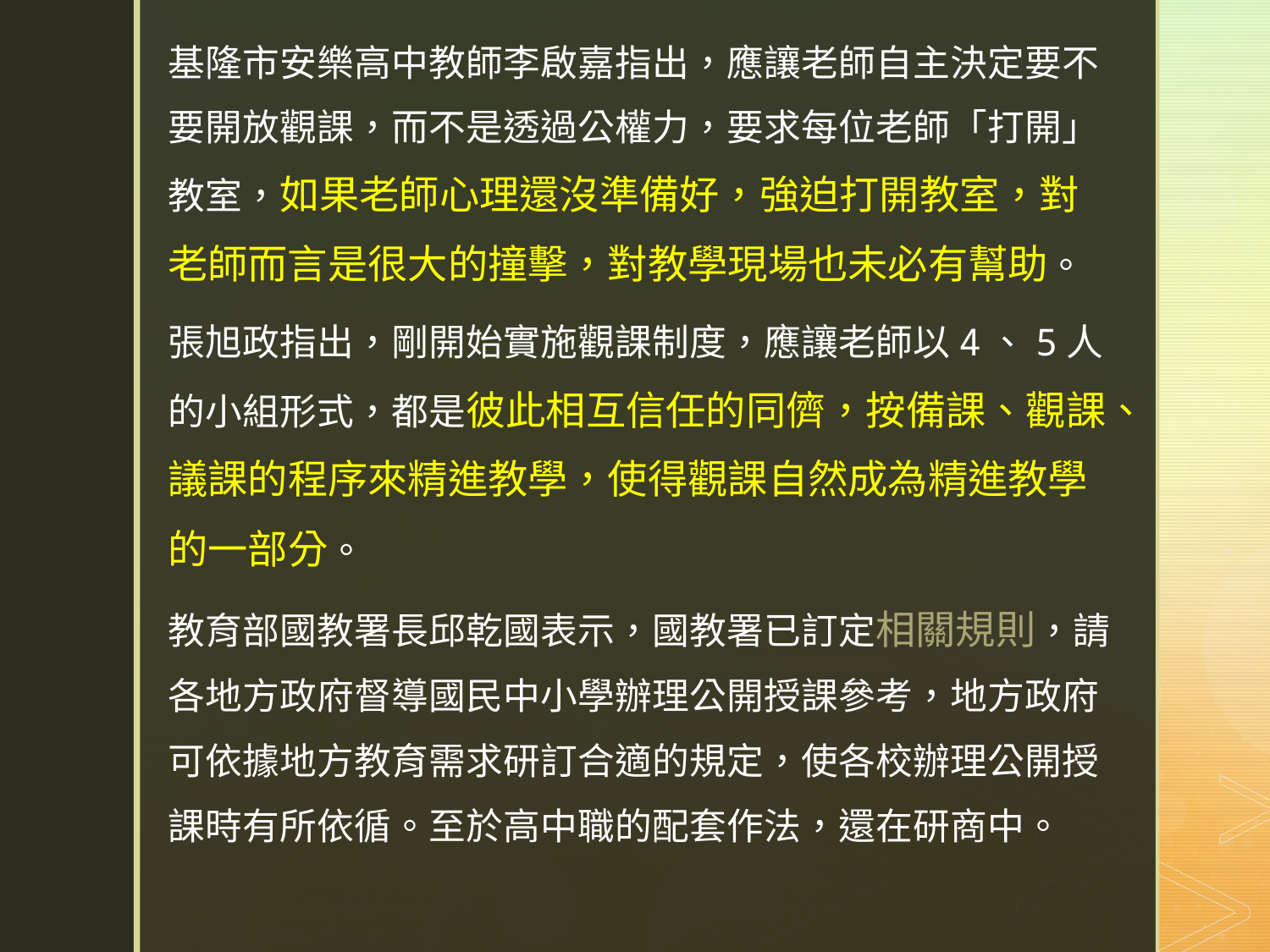

基隆市安樂高中教師李啟嘉指出，應讓老師自主決定要不要開放觀課，而不是透過公權力，要求每位老師「打開」教室，如果老師心理還沒準備好，強迫打開教室，對老師而言是很大的撞擊，對教學現場也未必有幫助。
張旭政指出，剛開始實施觀課制度，應讓老師以4、5人的小組形式，都是彼此相互信任的同儕，按備課、觀課、議課的程序來精進教學，使得觀課自然成為精進教學的一部分。
教育部國教署長邱乾國表示，國教署已訂定相關規則，請各地方政府督導國民中小學辦理公開授課參考，地方政府可依據地方教育需求研訂合適的規定，使各校辦理公開授課時有所依循。至於高中職的配套作法，還在研商中。